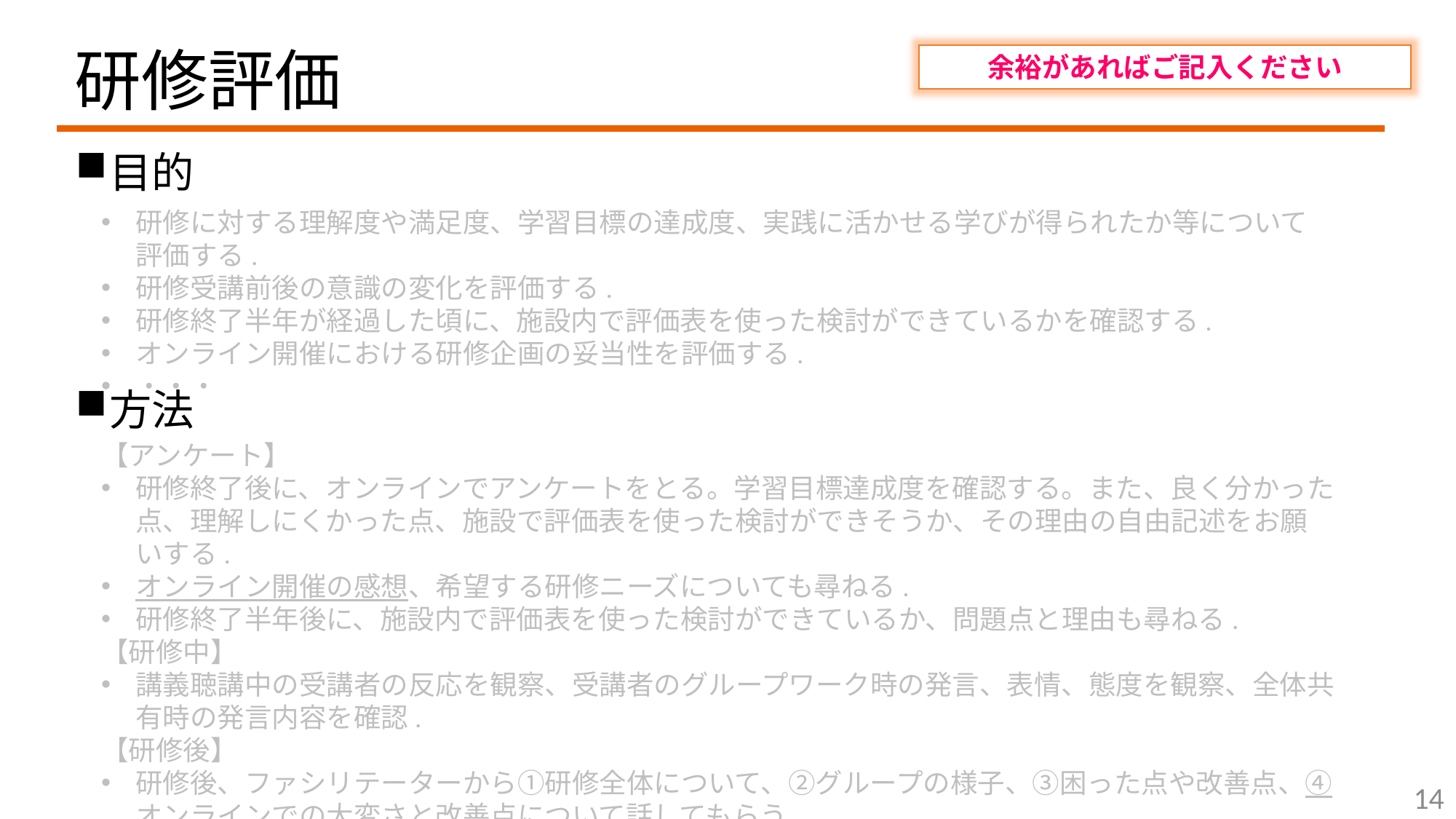

# 研修評価
余裕があればご記入ください
目的
研修に対する理解度や満足度、学習目標の達成度、実践に活かせる学びが得られたか等について評価する.
研修受講前後の意識の変化を評価する.
研修終了半年が経過した頃に、施設内で評価表を使った検討ができているかを確認する.
オンライン開催における研修企画の妥当性を評価する.
・・・
方法
【アンケート】
研修終了後に、オンラインでアンケートをとる。学習目標達成度を確認する。また、良く分かった点、理解しにくかった点、施設で評価表を使った検討ができそうか、その理由の自由記述をお願いする.
オンライン開催の感想、希望する研修ニーズについても尋ねる.
研修終了半年後に、施設内で評価表を使った検討ができているか、問題点と理由も尋ねる.
【研修中】
講義聴講中の受講者の反応を観察、受講者のグループワーク時の発言、表情、態度を観察、全体共有時の発言内容を確認.
【研修後】
研修後、ファシリテーターから①研修全体について、②グループの様子、③困った点や改善点、④オンラインでの大変さと改善点について話してもらう.
14